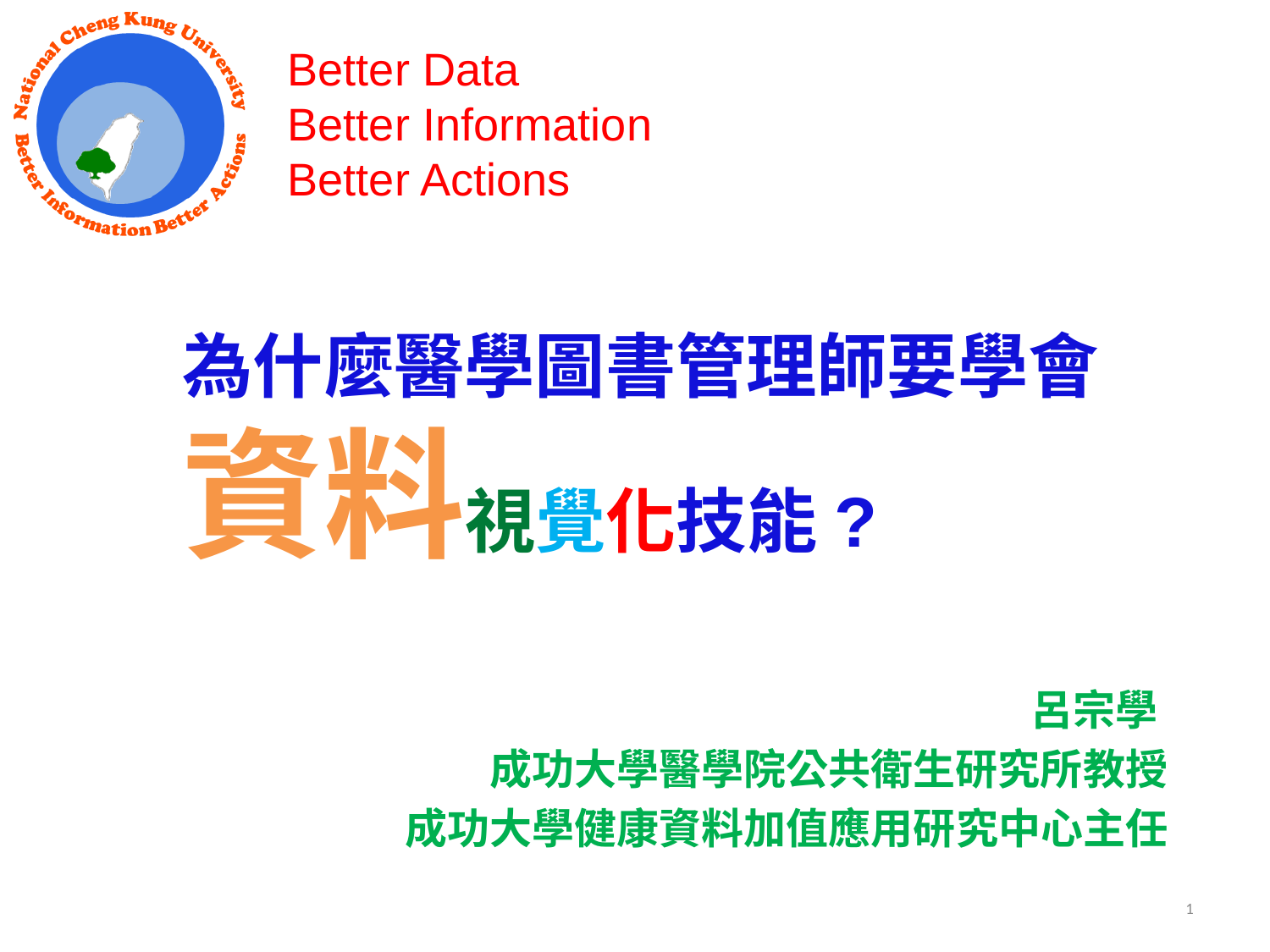

為什麼醫學圖書管理師要學會資料視覺化技能?
呂宗學
成功大學醫學院公共衛生研究所教授
成功大學健康資料加值應用研究中心主任
1